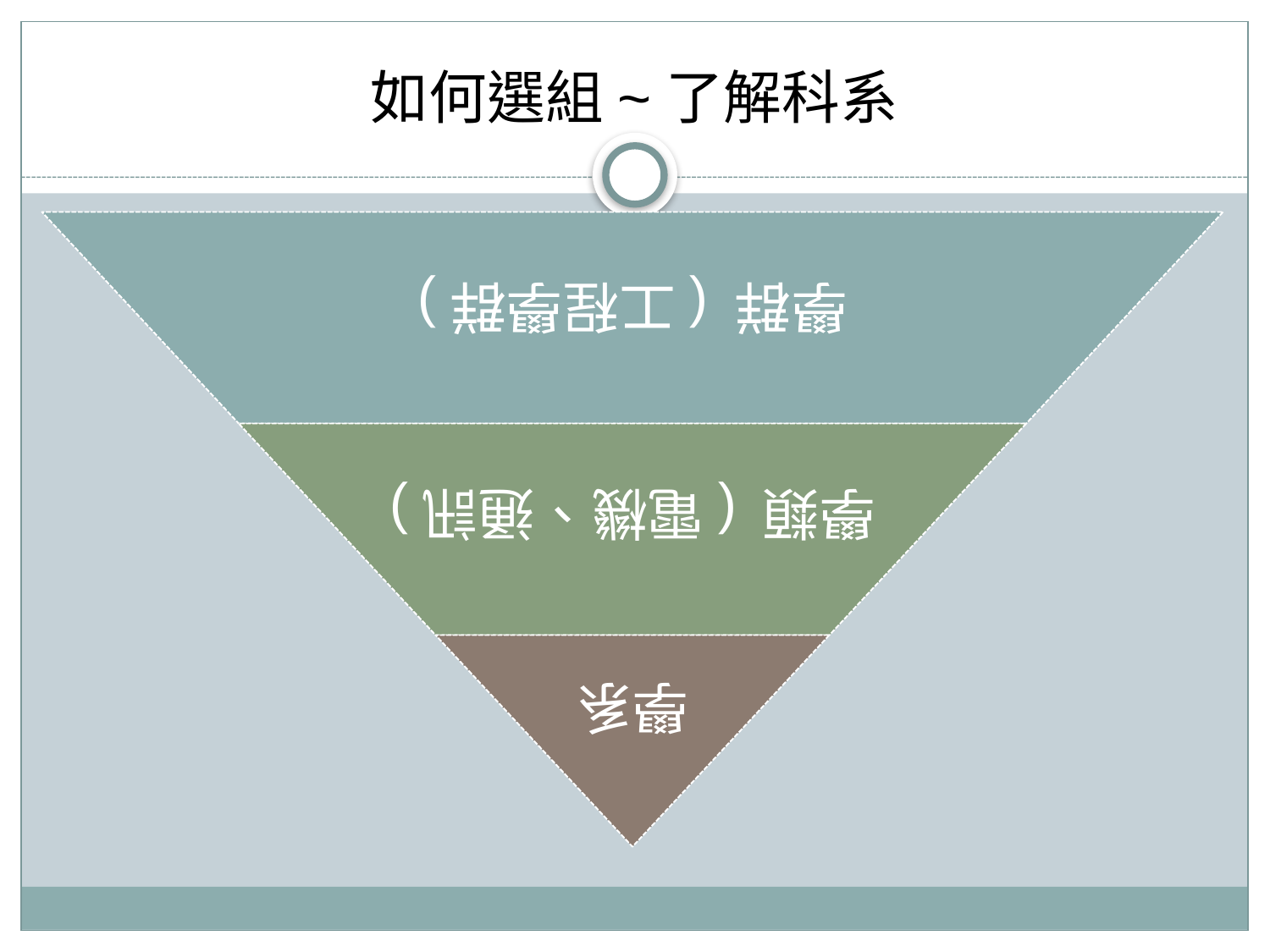

# 如何選組~了解科系
學群 (工程學群)
學類 (電機、通訊)
學系